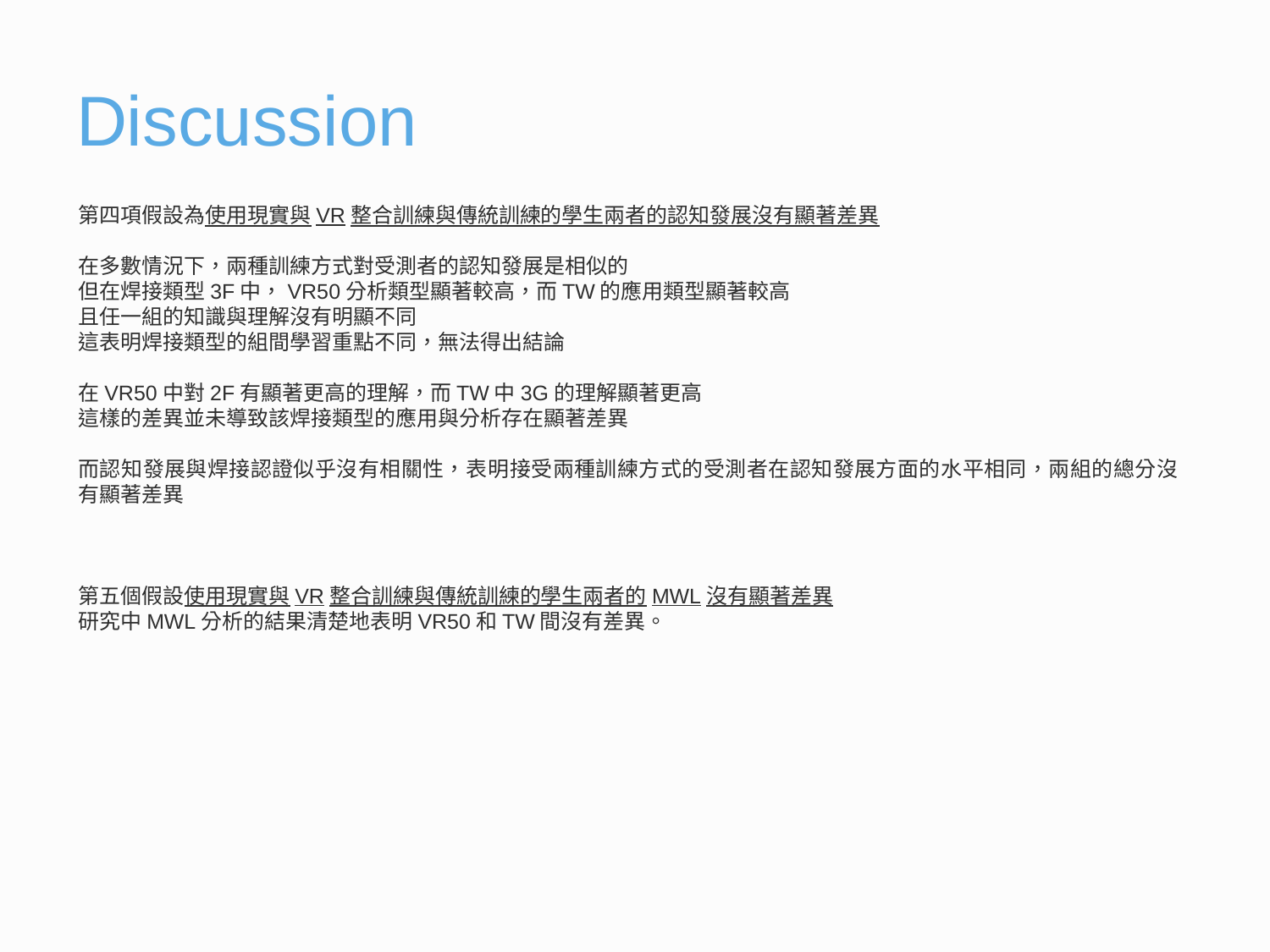

# Discussion
第四項假設為使用現實與VR整合訓練與傳統訓練的學生兩者的認知發展沒有顯著差異

在多數情況下，兩種訓練方式對受測者的認知發展是相似的
但在焊接類型3F中，VR50分析類型顯著較高，而TW的應用類型顯著較高
且任一組的知識與理解沒有明顯不同
這表明焊接類型的組間學習重點不同，無法得出結論

在VR50中對2F有顯著更高的理解，而TW中3G的理解顯著更高
這樣的差異並未導致該焊接類型的應用與分析存在顯著差異

而認知發展與焊接認證似乎沒有相關性，表明接受兩種訓練方式的受測者在認知發展方面的水平相同，兩組的總分沒有顯著差異

第五個假設使用現實與VR整合訓練與傳統訓練的學生兩者的MWL沒有顯著差異
研究中MWL分析的結果清楚地表明VR50和TW間沒有差異。